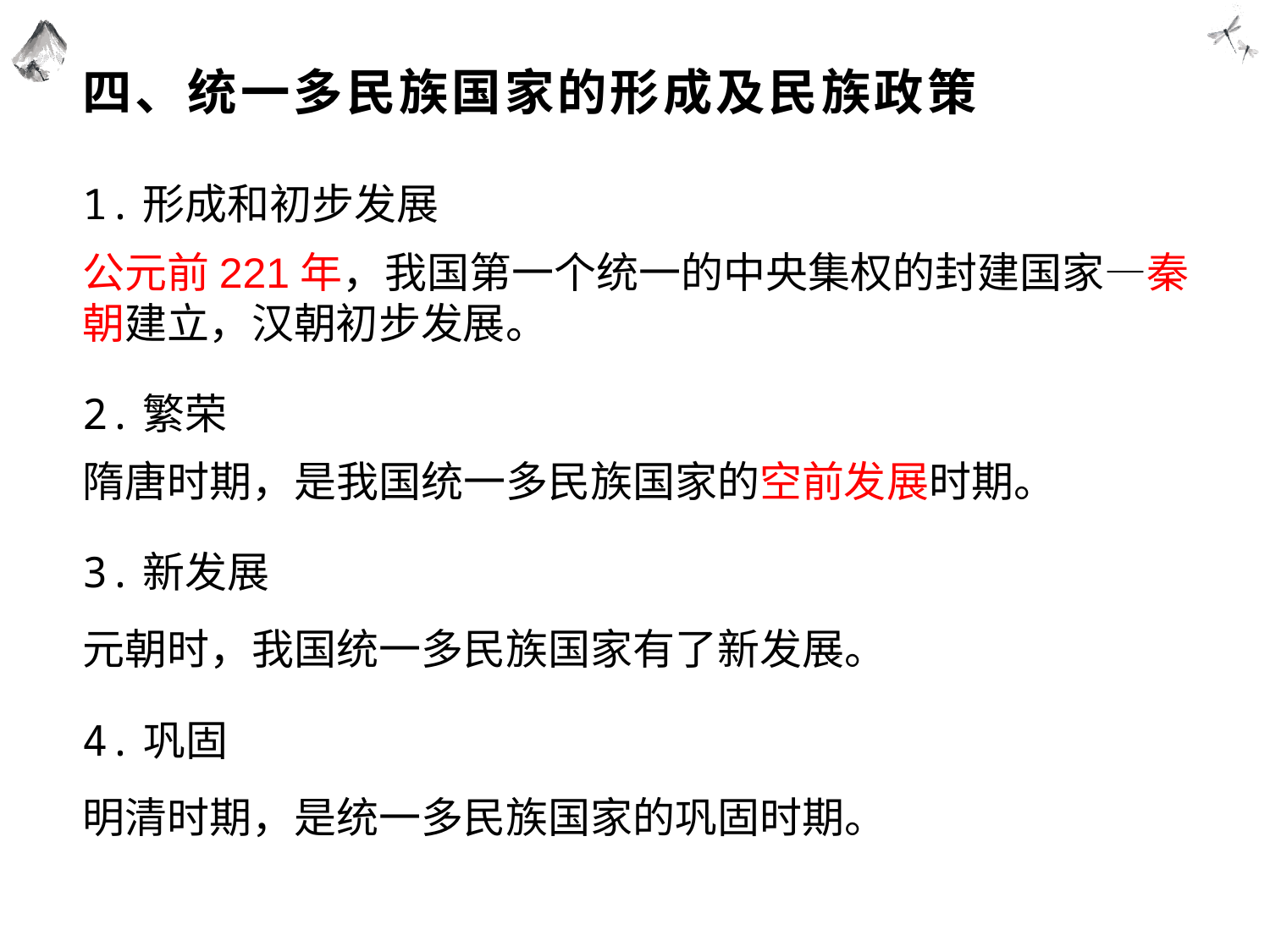

# 四、统一多民族国家的形成及民族政策
1.形成和初步发展
公元前221年，我国第一个统一的中央集权的封建国家—秦朝建立，汉朝初步发展。
2.繁荣
隋唐时期，是我国统一多民族国家的空前发展时期。
3.新发展
元朝时，我国统一多民族国家有了新发展。
4.巩固
明清时期，是统一多民族国家的巩固时期。